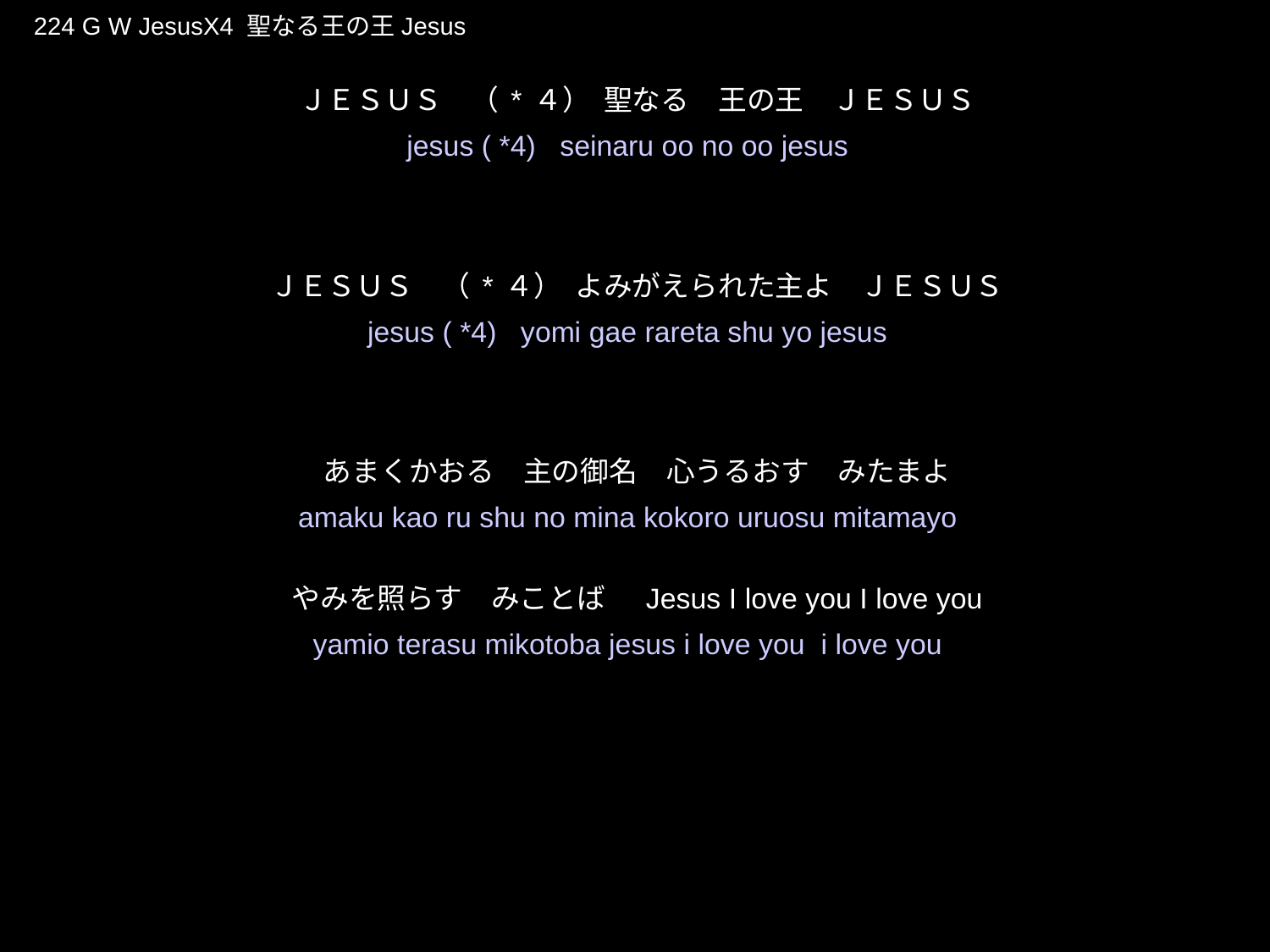

じーざすじーざすじーざすじーざすせいなる
★W
224 G W JesusX4 聖なる王の王Jesus
ＪＥＳＵＳ　（*４）  聖なる　王の王　ＪＥＳＵＳ
ＪＥＳＵＳ　（*４）  よみがえられた主よ　ＪＥＳＵＳ
あまくかおる　主の御名　心うるおす　みたまよ
やみを照らす　みことば　Jesus I love you I love you
★５
jesus ( *4)   seinaru oo no oo jesus
jesus ( *4)   yomi gae rareta shu yo jesus
amaku kao ru shu no mina kokoro uruosu mitamayo
yamio terasu mikotoba jesus i love you  i love you